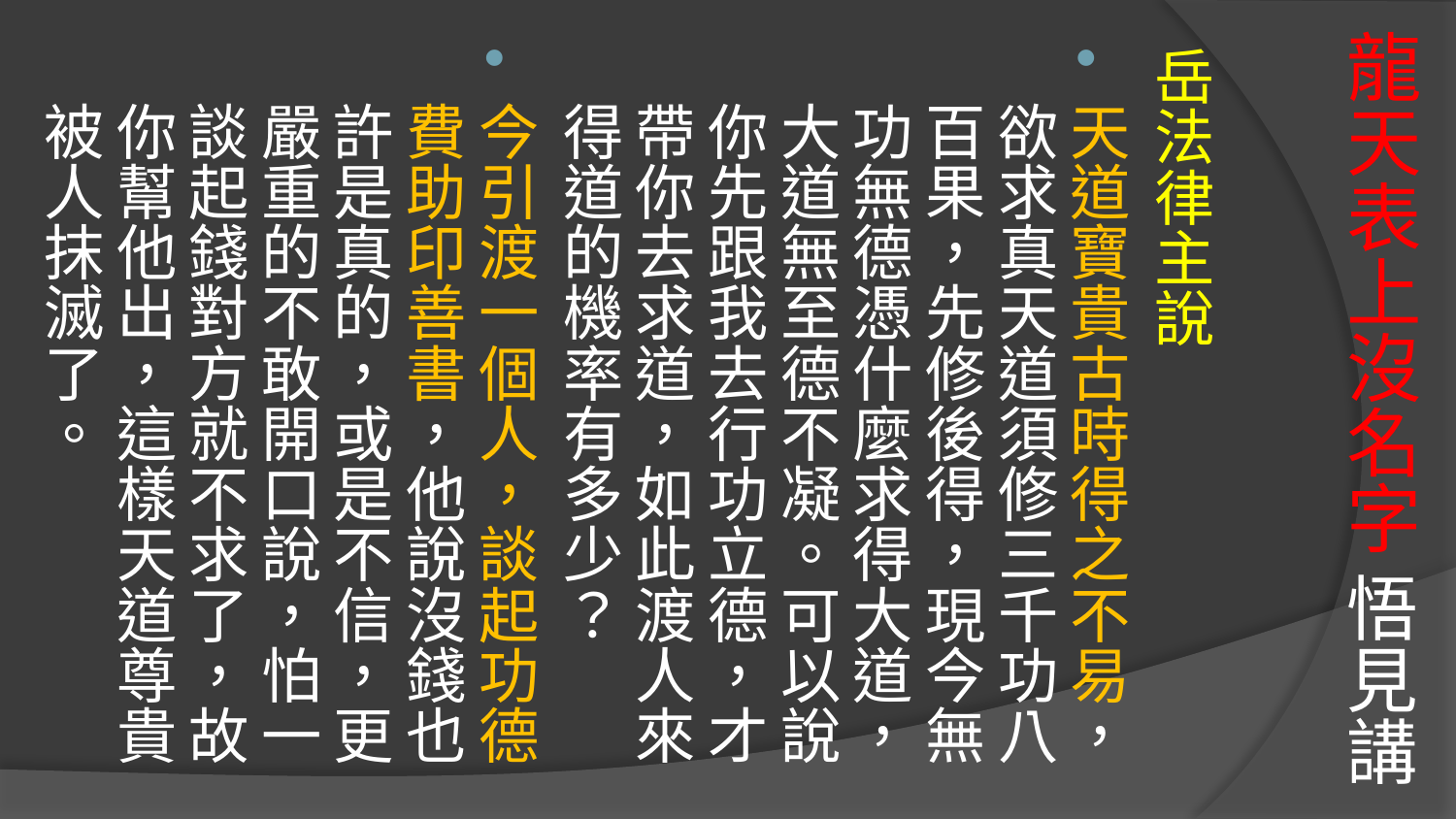

# 龍天表上沒名字 悟見講
岳法律主說
天道寶貴古時得之不易，欲求真天道須修三千功八百果，先修後得，現今無功無德憑什麼求得大道，大道無至德不凝。可以說你先跟我去行功立德，才帶你去求道，如此渡人來得道的機率有多少？
今引渡一個人，談起功德費助印善書，他說沒錢也許是真的，或是不信，更嚴重的不敢開口說，怕一談起錢對方就不求了，故你幫他出，這樣天道尊貴被人抹滅了。